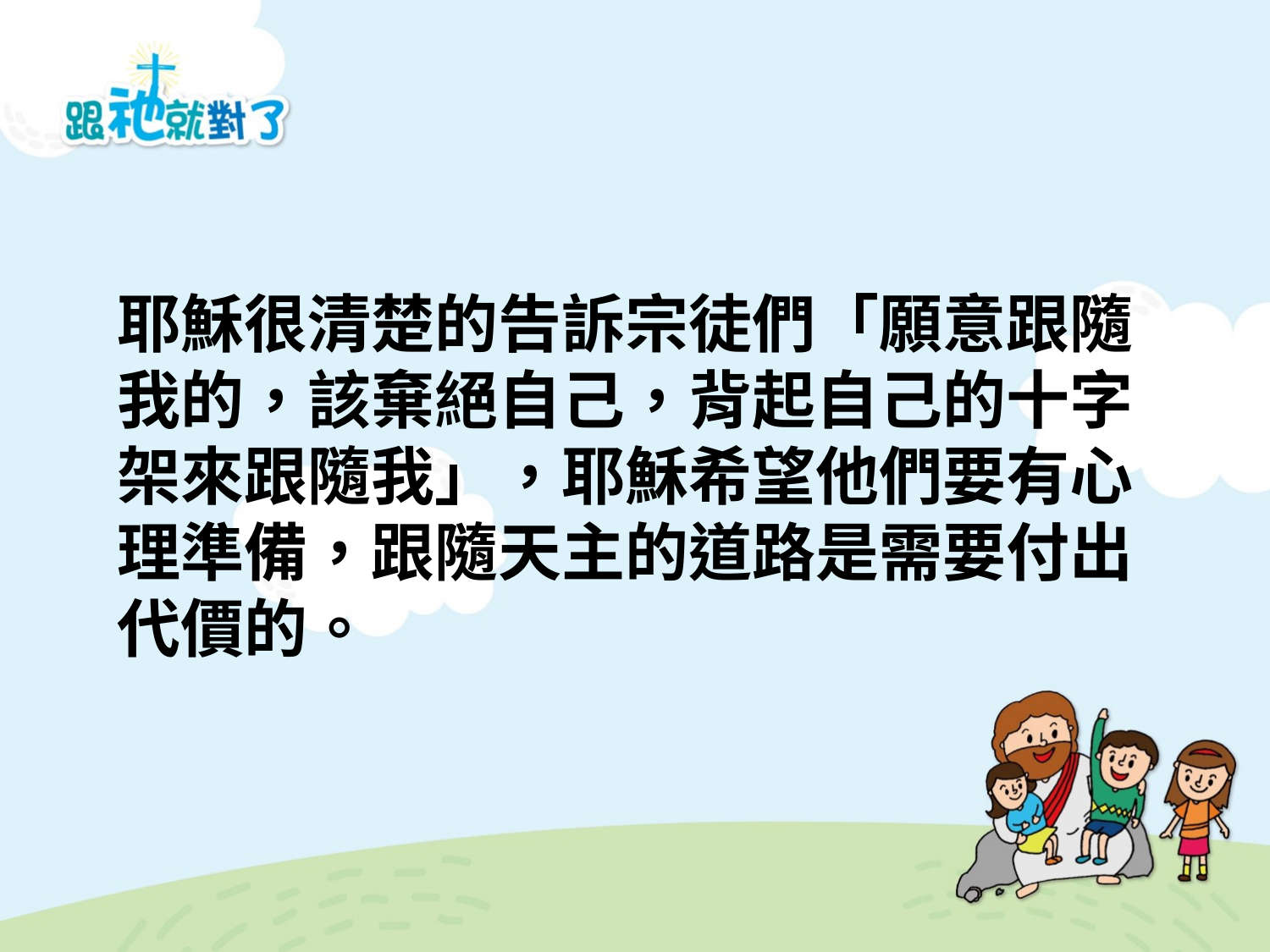

耶穌很清楚的告訴宗徒們「願意跟隨我的，該棄絕自己，背起自己的十字架來跟隨我」，耶穌希望他們要有心理準備，跟隨天主的道路是需要付出代價的。